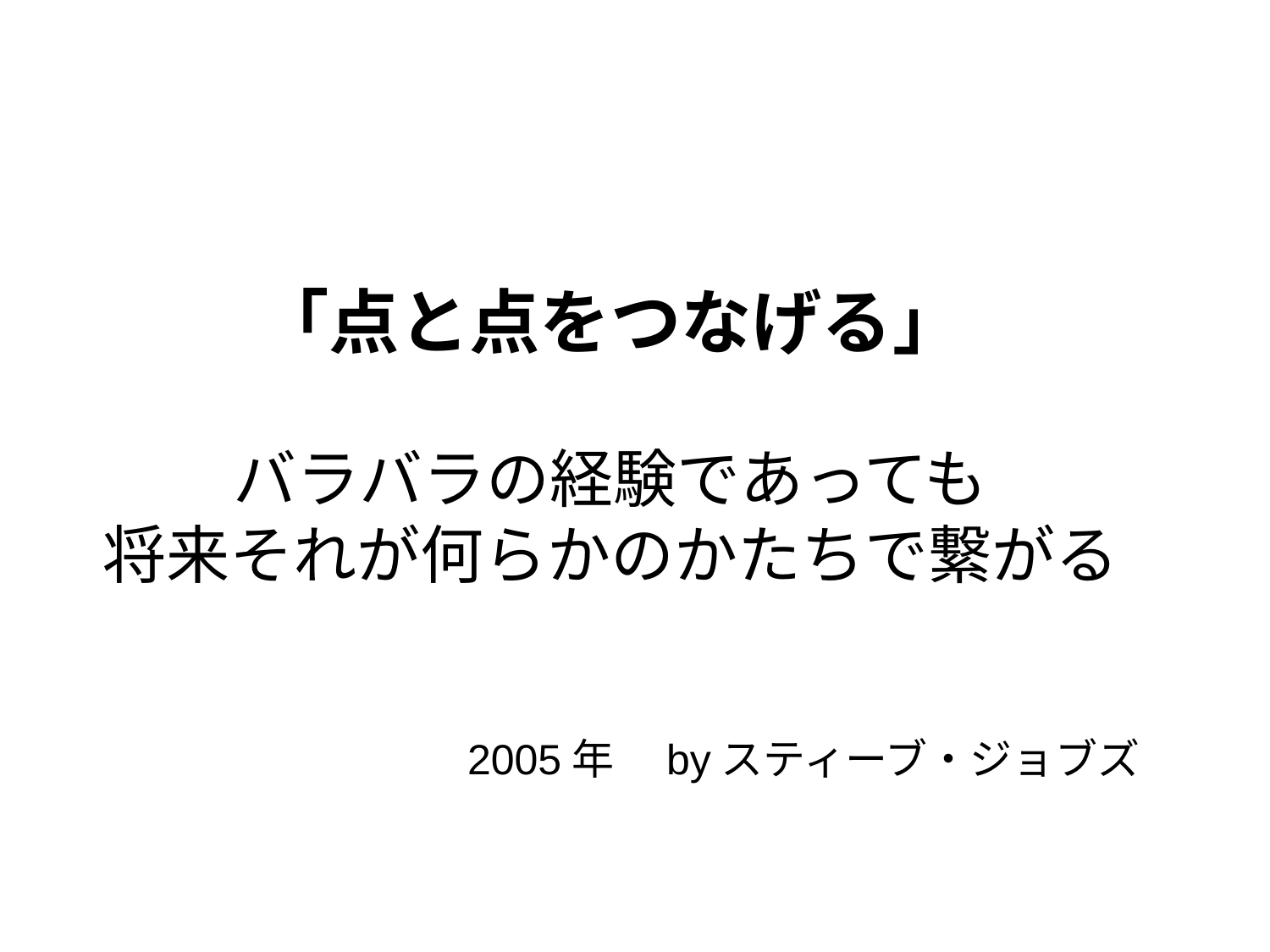

「点と点をつなげる」

バラバラの経験であっても
将来それが何らかのかたちで繋がる

2005年　byスティーブ・ジョブズ